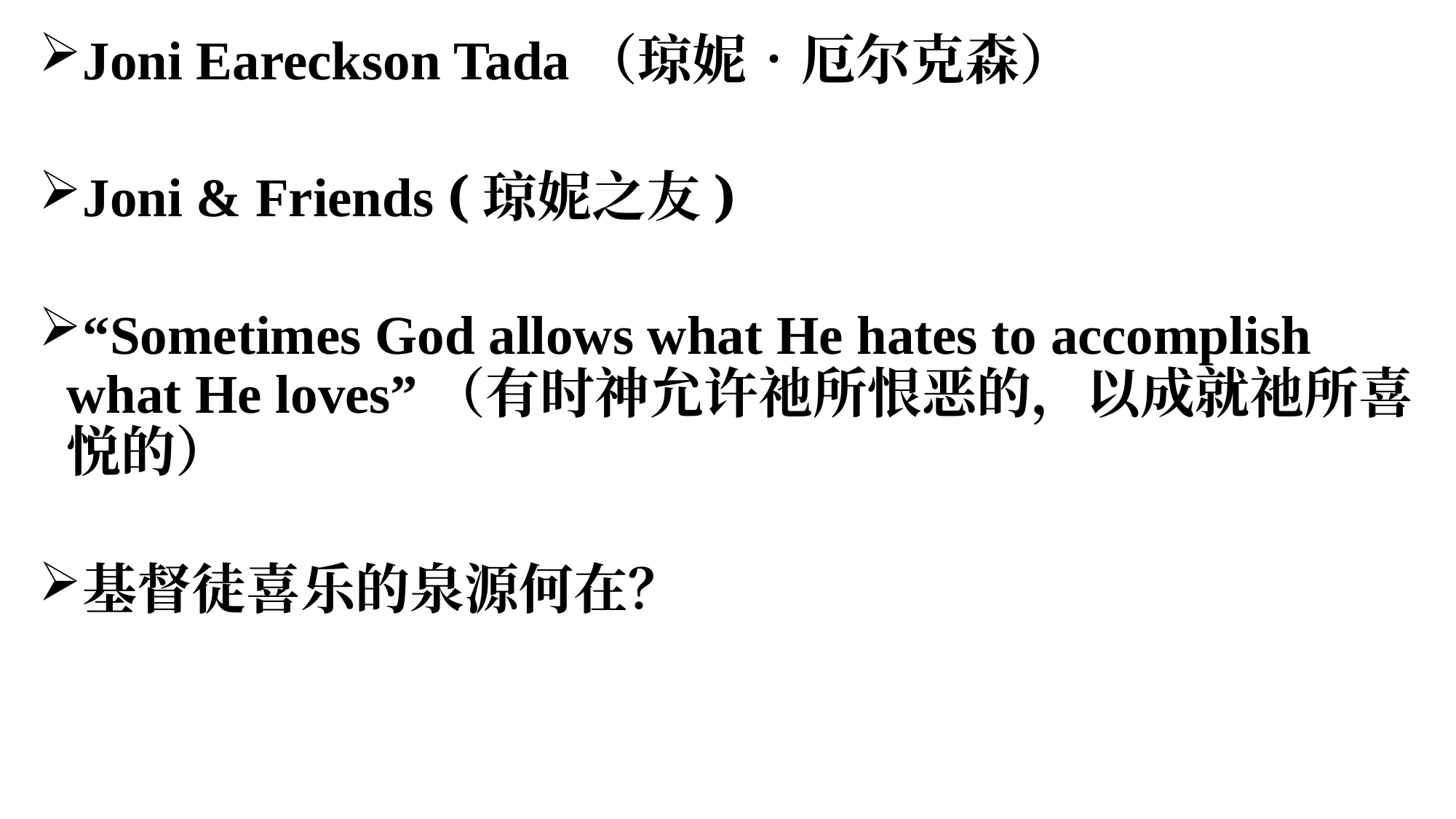

Joni Eareckson Tada（琼妮‧厄尔克森）

Joni & Friends (琼妮之友)

“Sometimes God allows what He hates to accomplish what He loves”（有时神允许祂所恨恶的，以成就祂所喜悦的）

基督徒喜乐的泉源何在？